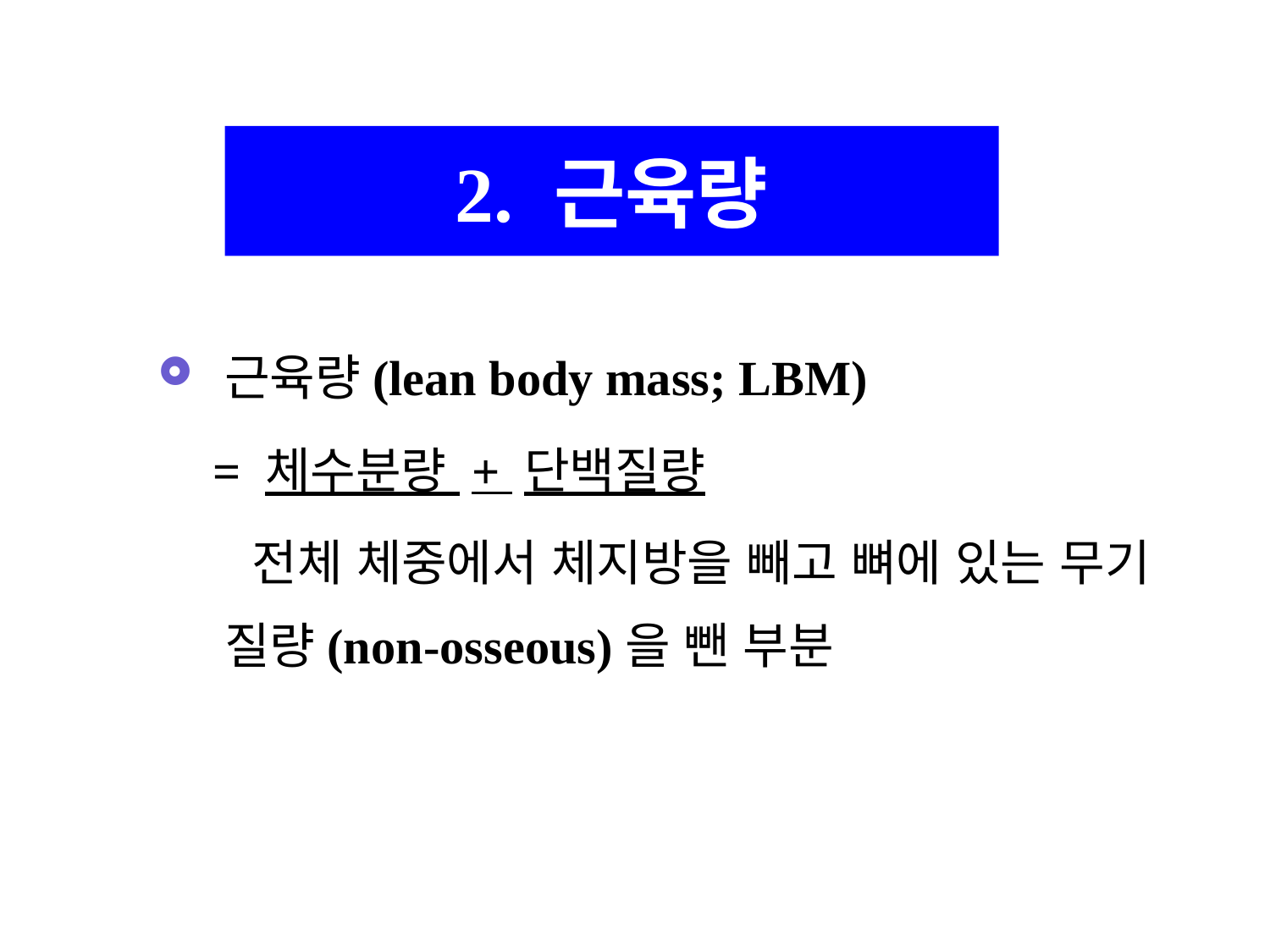

2. 근육량
근육량(lean body mass; LBM)
    = 체수분량 + 단백질량
      전체 체중에서 체지방을 빼고 뼈에 있는 무기 질량(non-osseous)을 뺀 부분